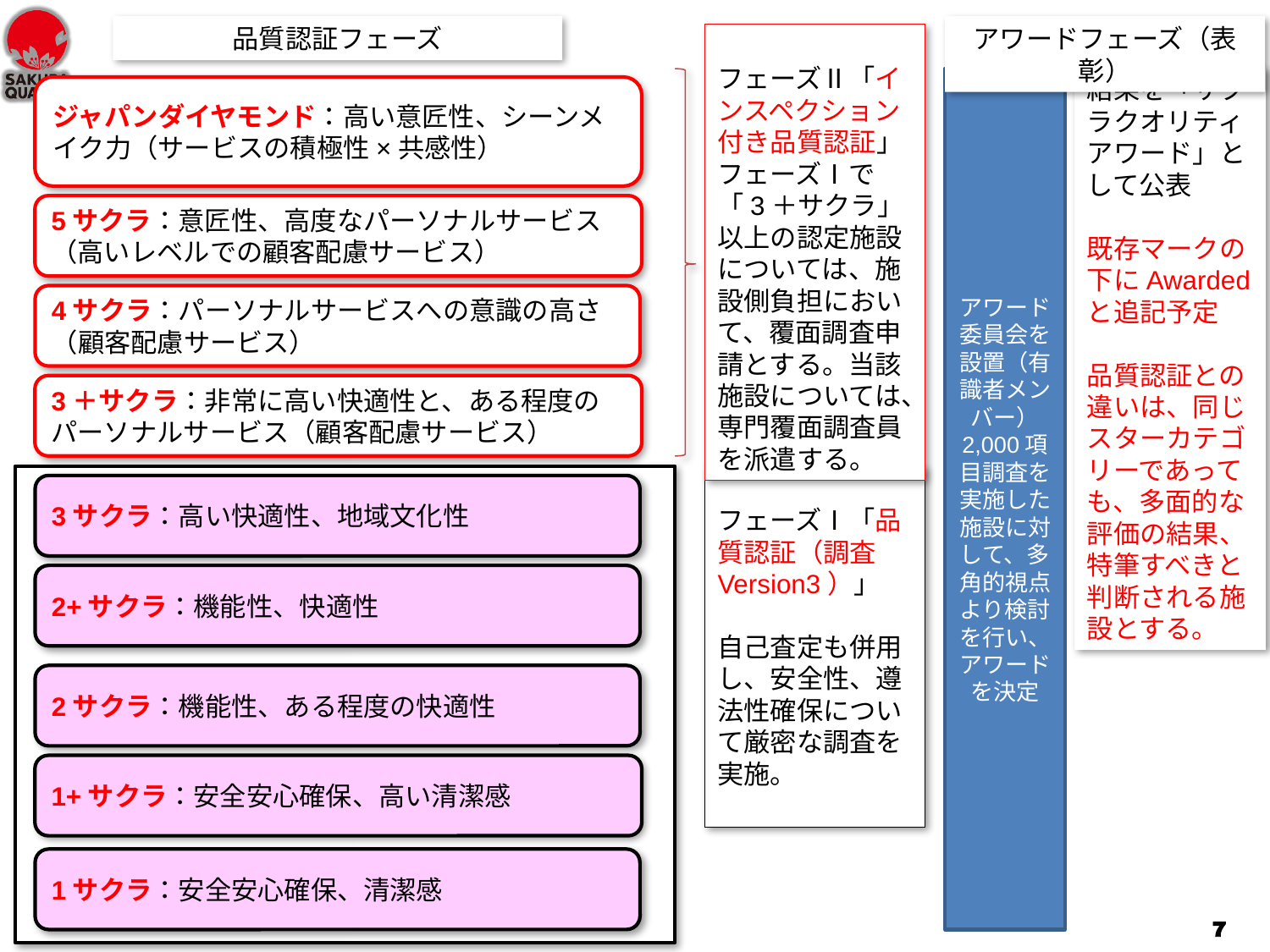

品質認証フェーズ
アワードフェーズ（表彰）

フェーズⅡ「インスペクション付き品質認証」
フェーズⅠで「3＋サクラ」以上の認定施設については、施設側負担において、覆面調査申請とする。当該施設については、専門覆面調査員を派遣する。
結果を「サクラクオリティアワード」として公表

既存マークの下にAwardedと追記予定

品質認証との違いは、同じスターカテゴリーであっても、多面的な評価の結果、特筆すべきと判断される施設とする。

アワード委員会を設置（有識者メンバー）
2,000項目調査を実施した施設に対して、多角的視点より検討を行い、アワードを決定
ジャパンダイヤモンド：高い意匠性、シーンメイク力（サービスの積極性×共感性）
5サクラ：意匠性、高度なパーソナルサービス（高いレベルでの顧客配慮サービス）
4サクラ：パーソナルサービスへの意識の高さ（顧客配慮サービス）
3＋サクラ：非常に高い快適性と、ある程度のパーソナルサービス（顧客配慮サービス）

フェーズⅠ「品質認証（調査Version3）」

自己査定も併用し、安全性、遵法性確保について厳密な調査を実施。

3サクラ：高い快適性、地域文化性
2+サクラ：機能性、快適性
2サクラ：機能性、ある程度の快適性
1+サクラ：安全安心確保、高い清潔感
1サクラ：安全安心確保、清潔感
7